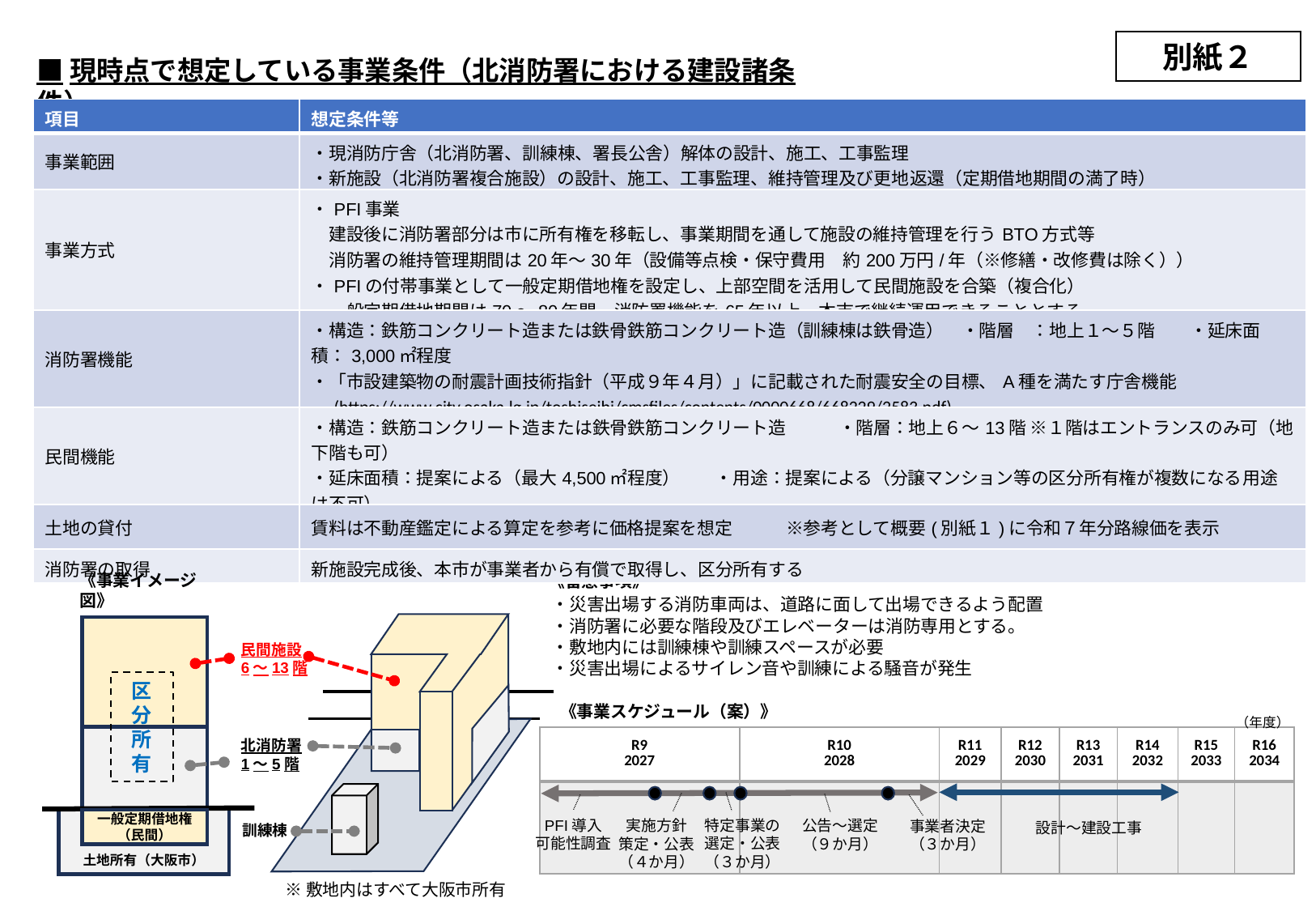

別紙２
■現時点で想定している事業条件（北消防署における建設諸条件）
| 項目 | 想定条件等 |
| --- | --- |
| 事業範囲 | ・現消防庁舎（北消防署、訓練棟、署長公舎）解体の設計、施工、工事監理 ・新施設（北消防署複合施設）の設計、施工、工事監理、維持管理及び更地返還（定期借地期間の満了時） |
| 事業方式 | ・PFI事業 　建設後に消防署部分は市に所有権を移転し、事業期間を通して施設の維持管理を行うBTO方式等 　消防署の維持管理期間は20年～30年（設備等点検・保守費用　約200万円/年（※修繕・改修費は除く）） ・PFIの付帯事業として一般定期借地権を設定し、上部空間を活用して民間施設を合築（複合化） 　一般定期借地期間は70～80年間、消防署機能を65年以上、本市で継続運用できることとする |
| 消防署機能 | ・構造：鉄筋コンクリート造または鉄骨鉄筋コンクリート造（訓練棟は鉄骨造）　・階層　：地上１～５階　　・延床面積：3,000㎡程度 ・「市設建築物の耐震計画技術指針（平成９年４月）」に記載された耐震安全の目標、A種を満たす庁舎機能 　(https://www.city.osaka.lg.jp/toshiseibi/cmsfiles/contents/0000668/668229/2583.pdf) |
| 民間機能 | ・構造：鉄筋コンクリート造または鉄骨鉄筋コンクリート造　　　・階層：地上６～13階 ※１階はエントランスのみ可（地下階も可） ・延床面積：提案による（最大4,500㎡程度）　　・用途：提案による（分譲マンション等の区分所有権が複数になる用途は不可） |
| 土地の貸付 | 賃料は不動産鑑定による算定を参考に価格提案を想定　　　※参考として概要(別紙１)に令和７年分路線価を表示 |
| 消防署の取得 | 新施設完成後、本市が事業者から有償で取得し、区分所有する |
《留意事項》
《事業イメージ図》

民間施設
6～13階

北消防署
1～5階

土地所有（大阪市）
一般定期借地権
（民間）
訓練棟
・災害出場する消防車両は、道路に面して出場できるよう配置
・消防署に必要な階段及びエレベーターは消防専用とする。
・敷地内には訓練棟や訓練スペースが必要
・災害出場によるサイレン音や訓練による騒音が発生

区分
所有
《事業スケジュール（案）》
（年度）
| R9 2027 | R10 2028 | R11 2029 | R12 2030 | R13 2031 | R14 2032 | R15 2033 | R16 2034 |
| --- | --- | --- | --- | --- | --- | --- | --- |
|  |  |  |  |  |  |  |  |

PFI導入
可能性調査
特定事業の選定・公表
（３か月）
公告～選定
（９か月）
実施方針
策定・公表
（４か月）
事業者決定
（３か月）
設計～建設工事
※敷地内はすべて大阪市所有